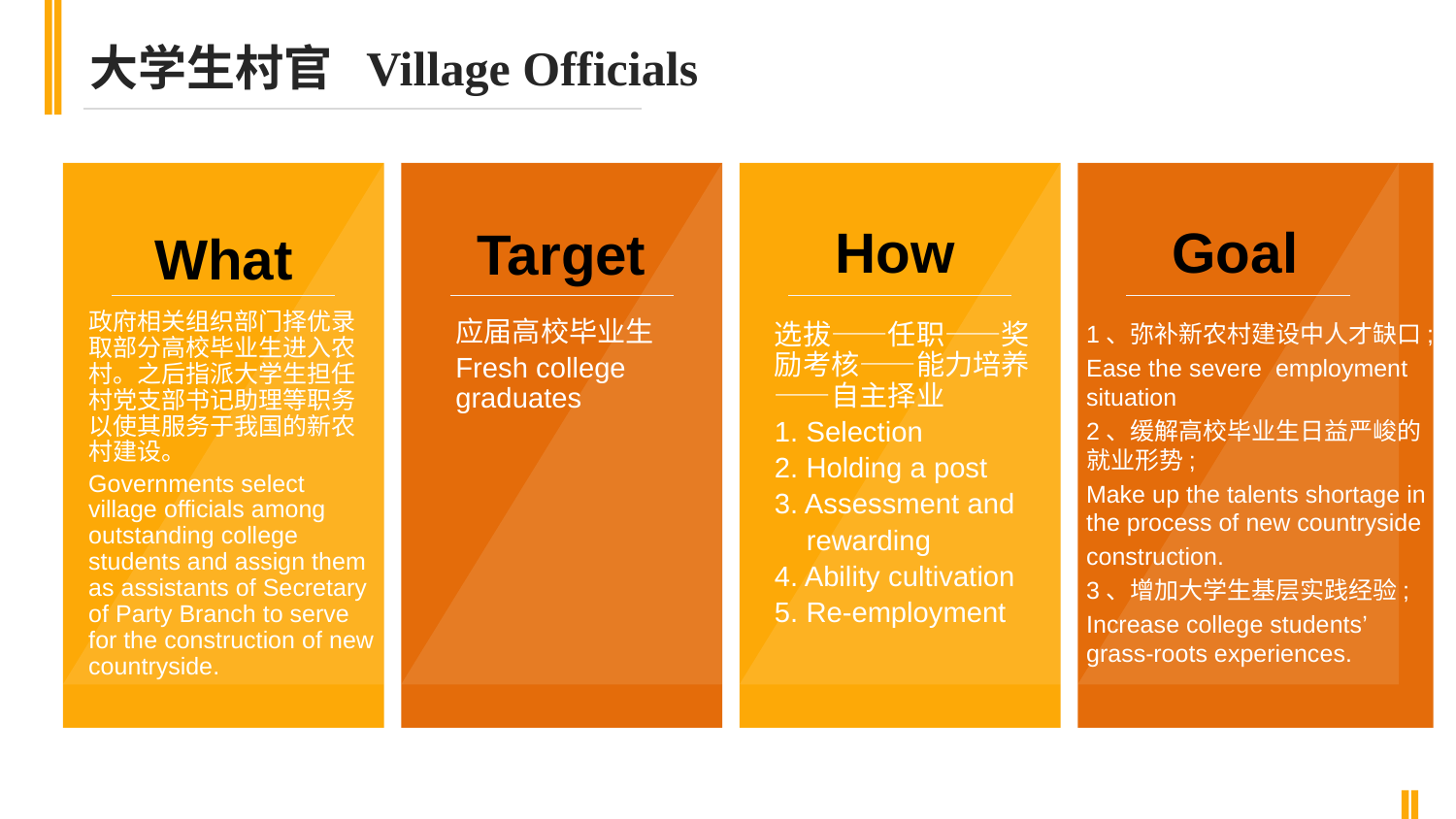

大学生村官  Village Officials

How
Goal
Target
What
政府相关组织部门择优录取部分高校毕业生进入农村。之后指派大学生担任村党支部书记助理等职务以使其服务于我国的新农村建设。
Governments select village officials among  outstanding college students and assign them as assistants of Secretary of Party Branch to serve for the construction of new countryside.
应届高校毕业生
Fresh college graduates
1、弥补新农村建设中人才缺口;
Ease the severe  employment situation
2、缓解高校毕业生日益严峻的就业形势;
Make up the talents shortage in the process of new countryside
construction.
3、增加大学生基层实践经验;
Increase college students’ grass-roots experiences.
选拔——任职——奖励考核——能力培养——自主择业
1. Selection
2. Holding a post
3. Assessment and
    rewarding
4. Ability cultivation
5. Re-employment